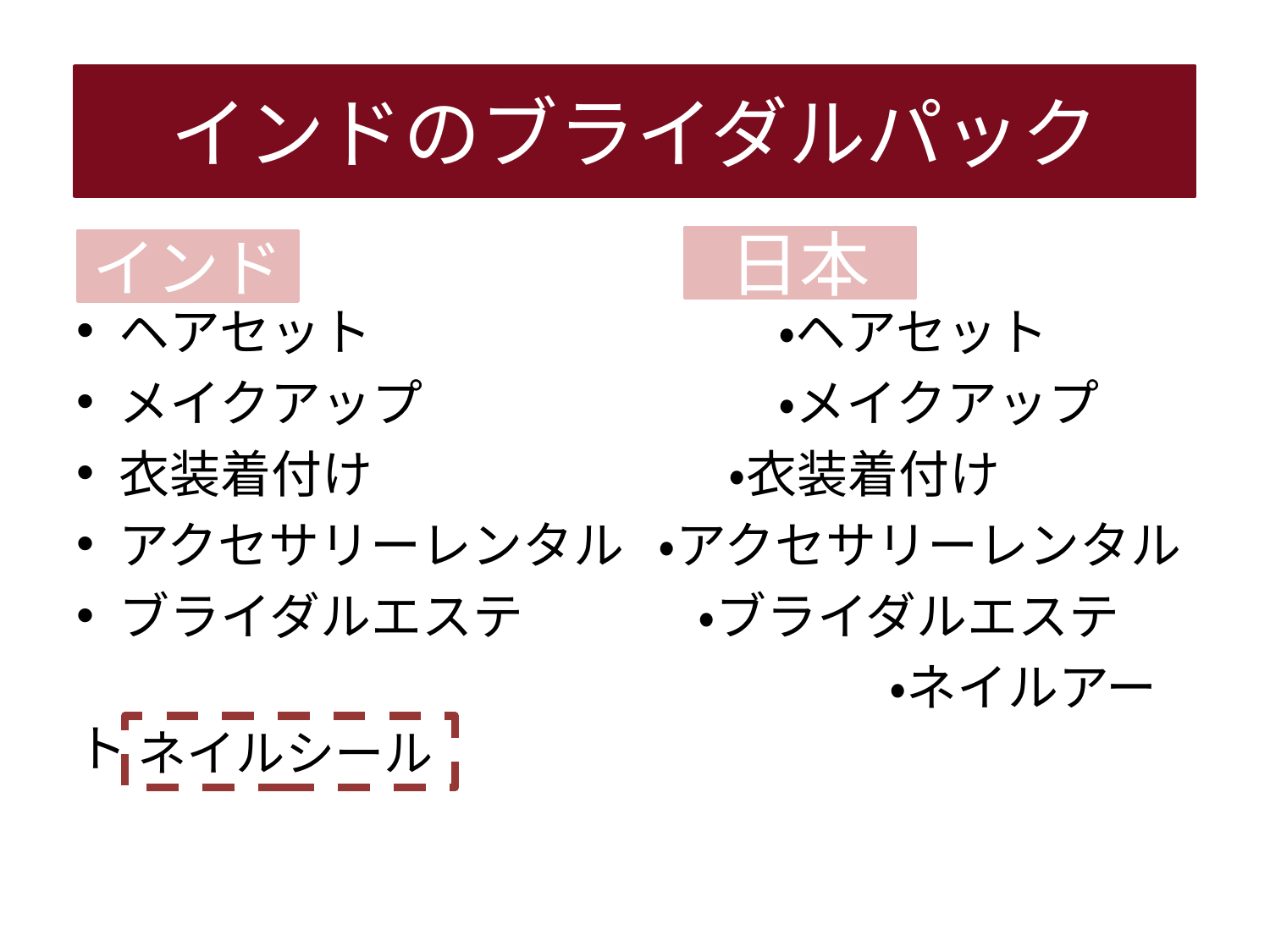

インドのブライダルパック

ヘアセット　　　　　　　　・ヘアセット
メイクアップ　　　　　　　・メイクアップ
衣装着付け　　　　　　　・衣装着付け
アクセサリーレンタル   ・アクセサリーレンタル
ブライダルエステ　　　  ・ブライダルエステ
　　　　　　　　　　　　　　　　・ネイルアート

日本
インド
ネイルシール